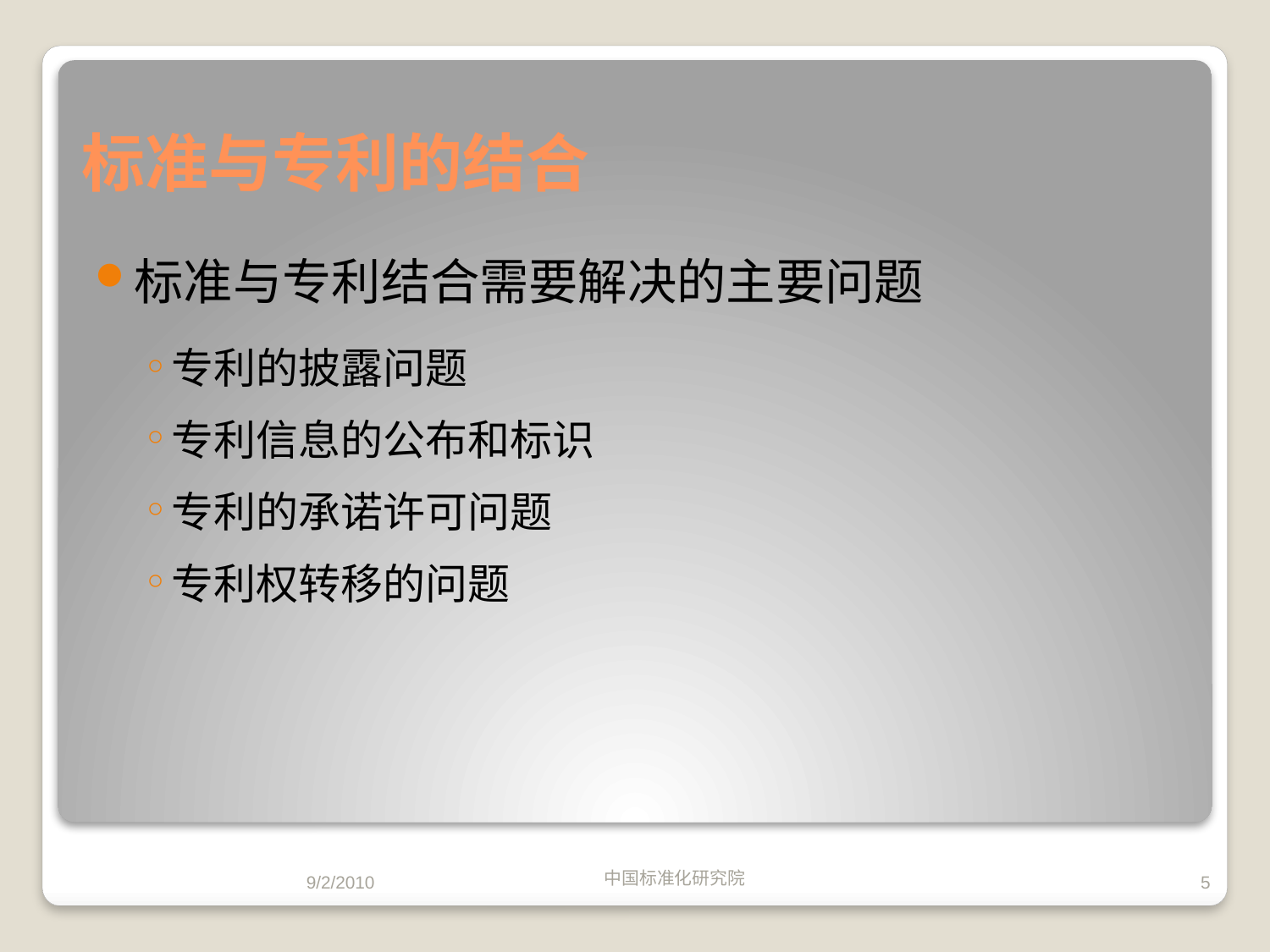

# 标准与专利的结合
标准与专利结合需要解决的主要问题
专利的披露问题
专利信息的公布和标识
专利的承诺许可问题
专利权转移的问题
9/2/2010
中国标准化研究院
5